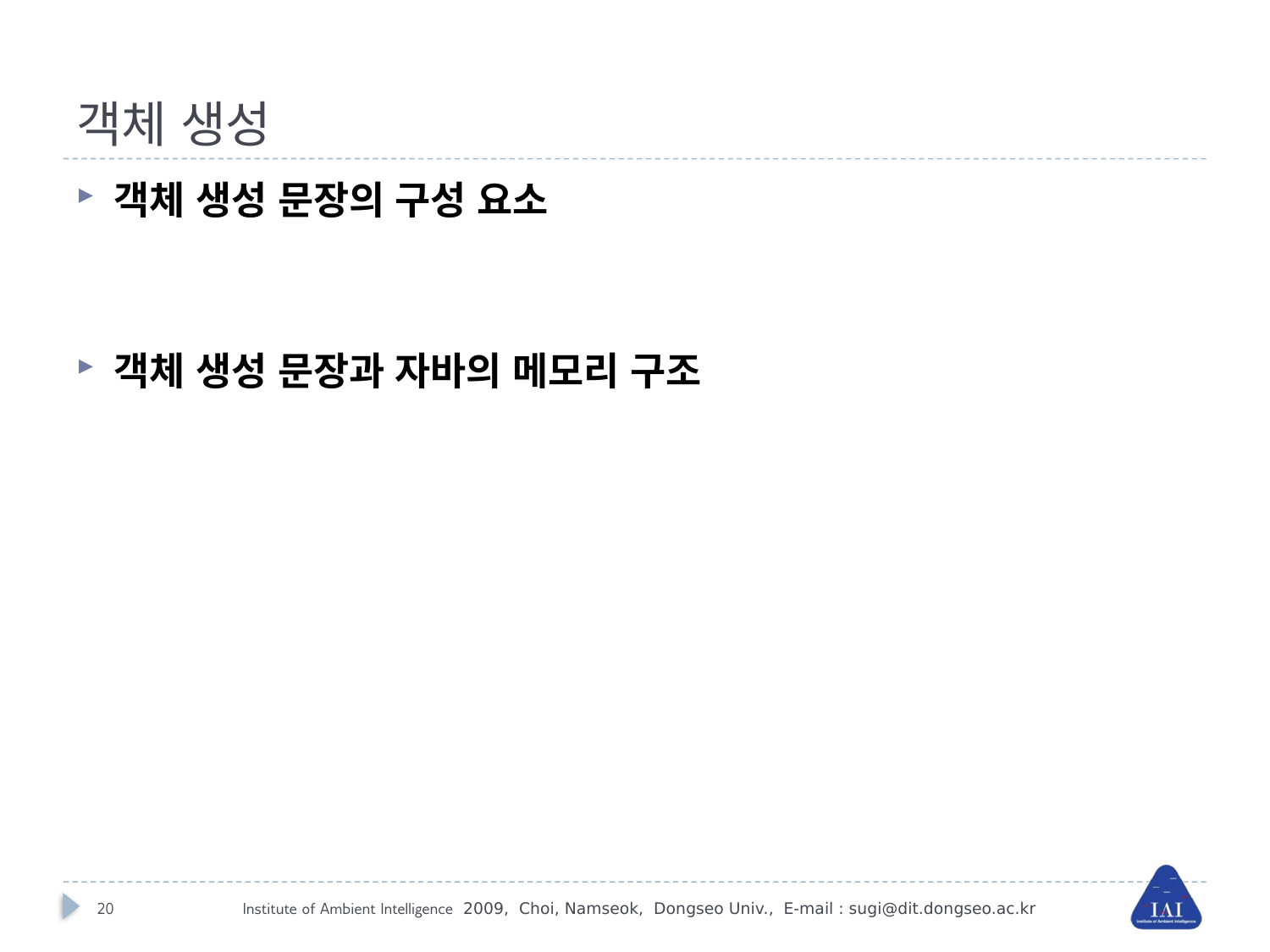

# 객체 생성
객체 생성 문장의 구성 요소

객체 생성 문장과 자바의 메모리 구조